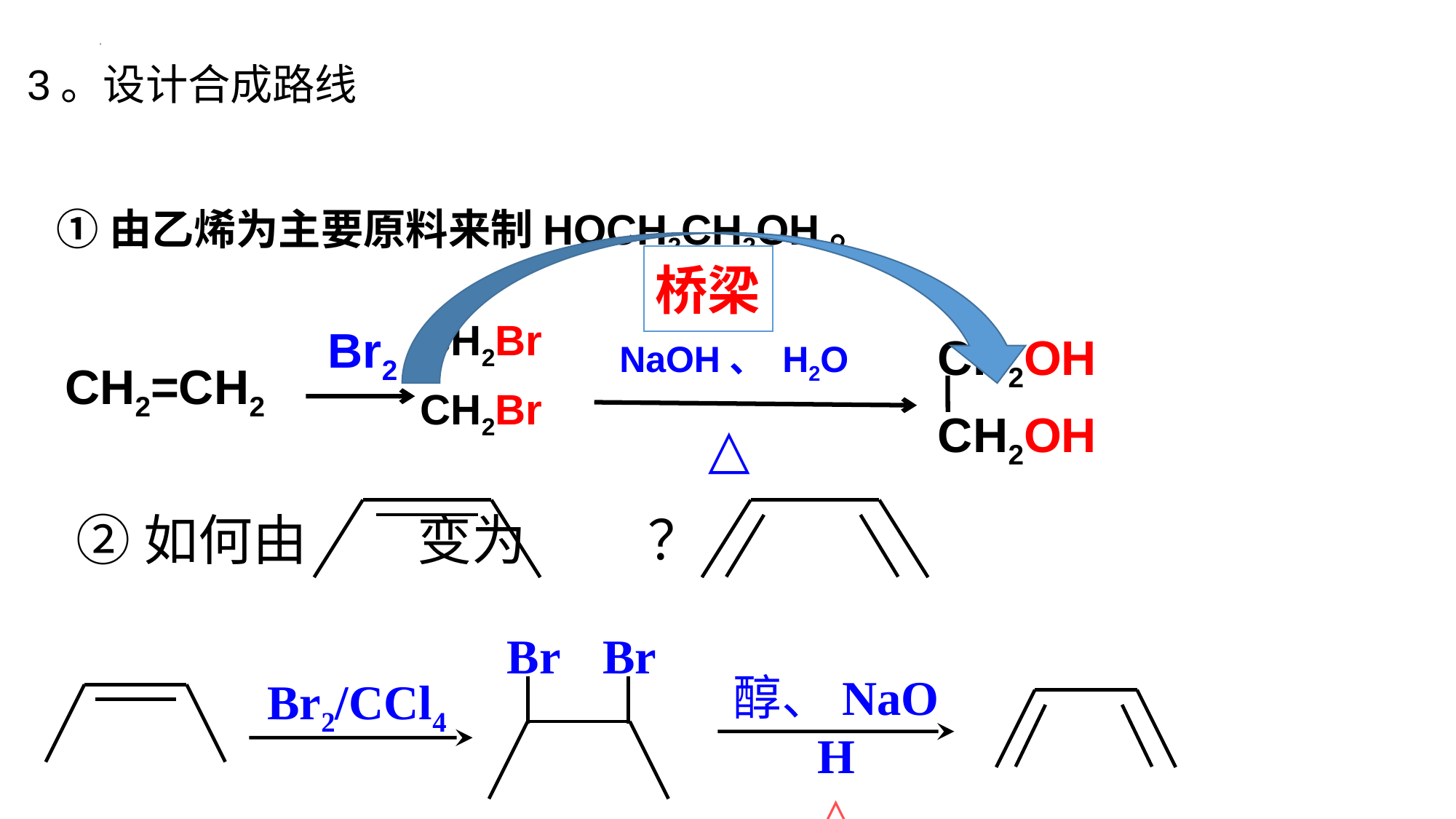

# 3。设计合成路线

①由乙烯为主要原料来制HOCH2CH2OH。

桥梁
CH2Br
CH2Br

Br2
CH2=CH2

CH2OH
CH2OH

  NaOH、 H2O
 △

②如何由         变为          ？
Br
Br
醇、NaOH
△
Br2/CCl4